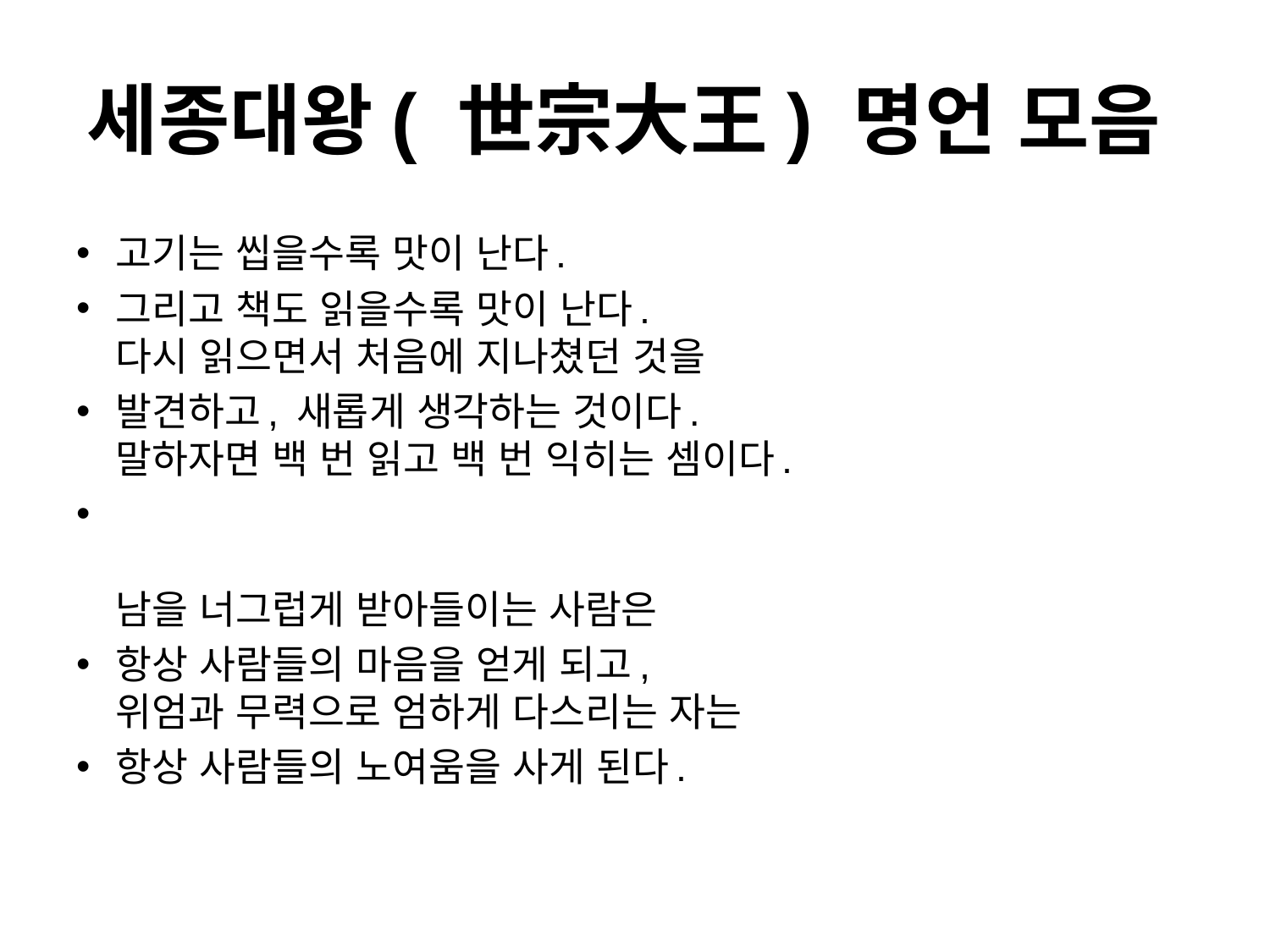

# 세종대왕( 世宗大王) 명언 모음
고기는 씹을수록 맛이 난다.
그리고 책도 읽을수록 맛이 난다.
다시 읽으면서 처음에 지나쳤던 것을
발견하고, 새롭게 생각하는 것이다.
말하자면 백 번 읽고 백 번 익히는 셈이다.
남을 너그럽게 받아들이는 사람은
항상 사람들의 마음을 얻게 되고,
위엄과 무력으로 엄하게 다스리는 자는
항상 사람들의 노여움을 사게 된다.